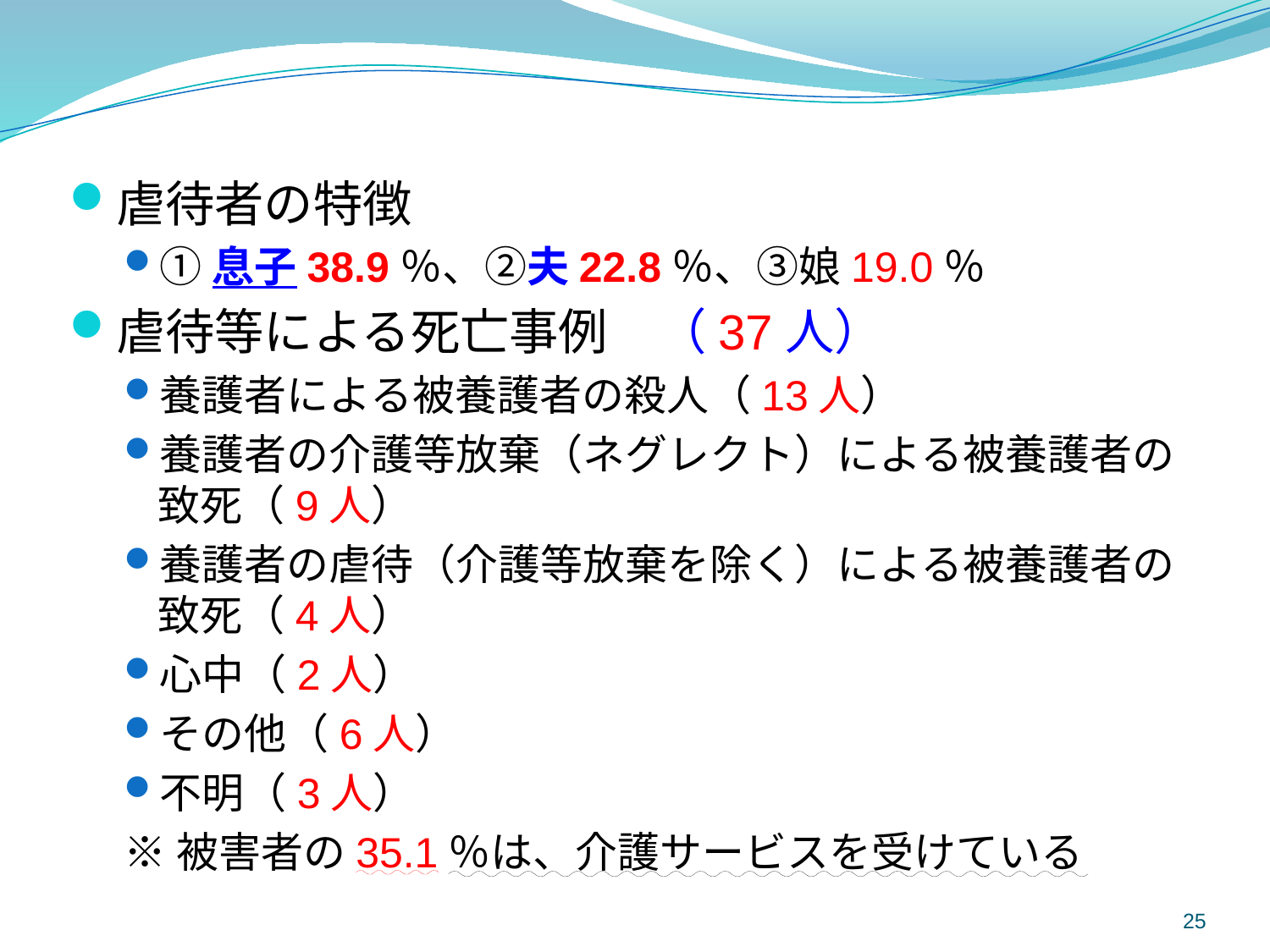

虐待者の特徴
①息子38.9％、②夫22.8％、③娘19.0％
虐待等による死亡事例　（37人）
養護者による被養護者の殺人（13人）
養護者の介護等放棄（ネグレクト）による被養護者の致死（9人）
養護者の虐待（介護等放棄を除く）による被養護者の致死（4人）
心中（2人）
その他（6人）
不明（3人）
※被害者の35.1％は、介護サービスを受けている
25